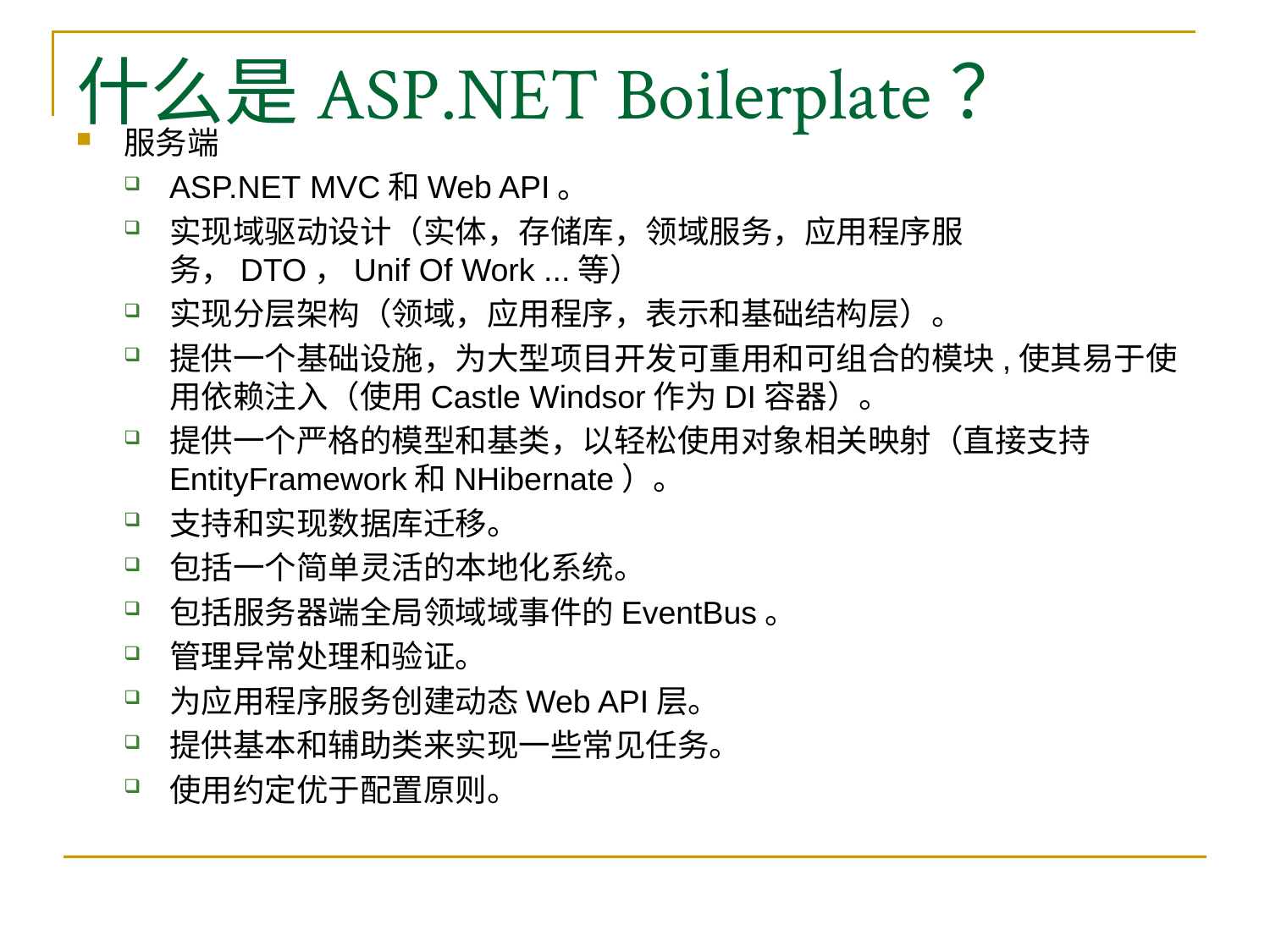

# 什么是ASP.NET Boilerplate？
服务端
ASP.NET MVC和Web API。
实现域驱动设计（实体，存储库，领域服务，应用程序服务，DTO，Unif Of Work ...等）
实现分层架构（领域，应用程序，表示和基础结构层）。
提供一个基础设施，为大型项目开发可重用和可组合的模块,使其易于使用依赖注入（使用Castle Windsor作为DI容器）。
提供一个严格的模型和基类，以轻松使用对象相关映射（直接支持EntityFramework和NHibernate）。
支持和实现数据库迁移。
包括一个简单灵活的本地化系统。
包括服务器端全局领域域事件的EventBus。
管理异常处理和验证。
为应用程序服务创建动态Web API层。
提供基本和辅助类来实现一些常见任务。
使用约定优于配置原则。